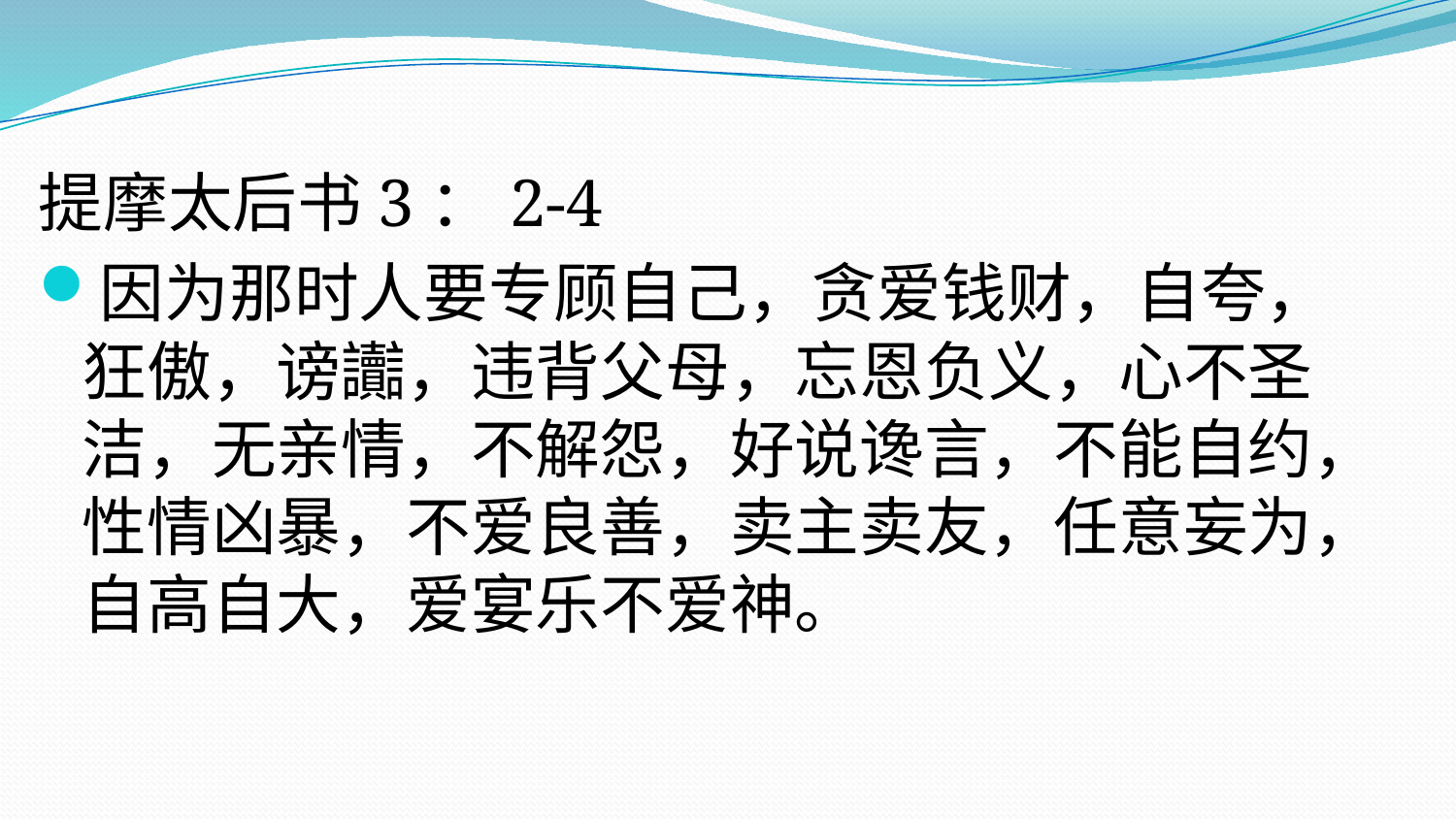

提摩太后书3：2-4
因为那时人要专顾自己，贪爱钱财，自夸，狂傲，谤讟，违背父母，忘恩负义，心不圣洁，无亲情，不解怨，好说谗言，不能自约，性情凶暴，不爱良善，卖主卖友，任意妄为，自高自大，爱宴乐不爱神。